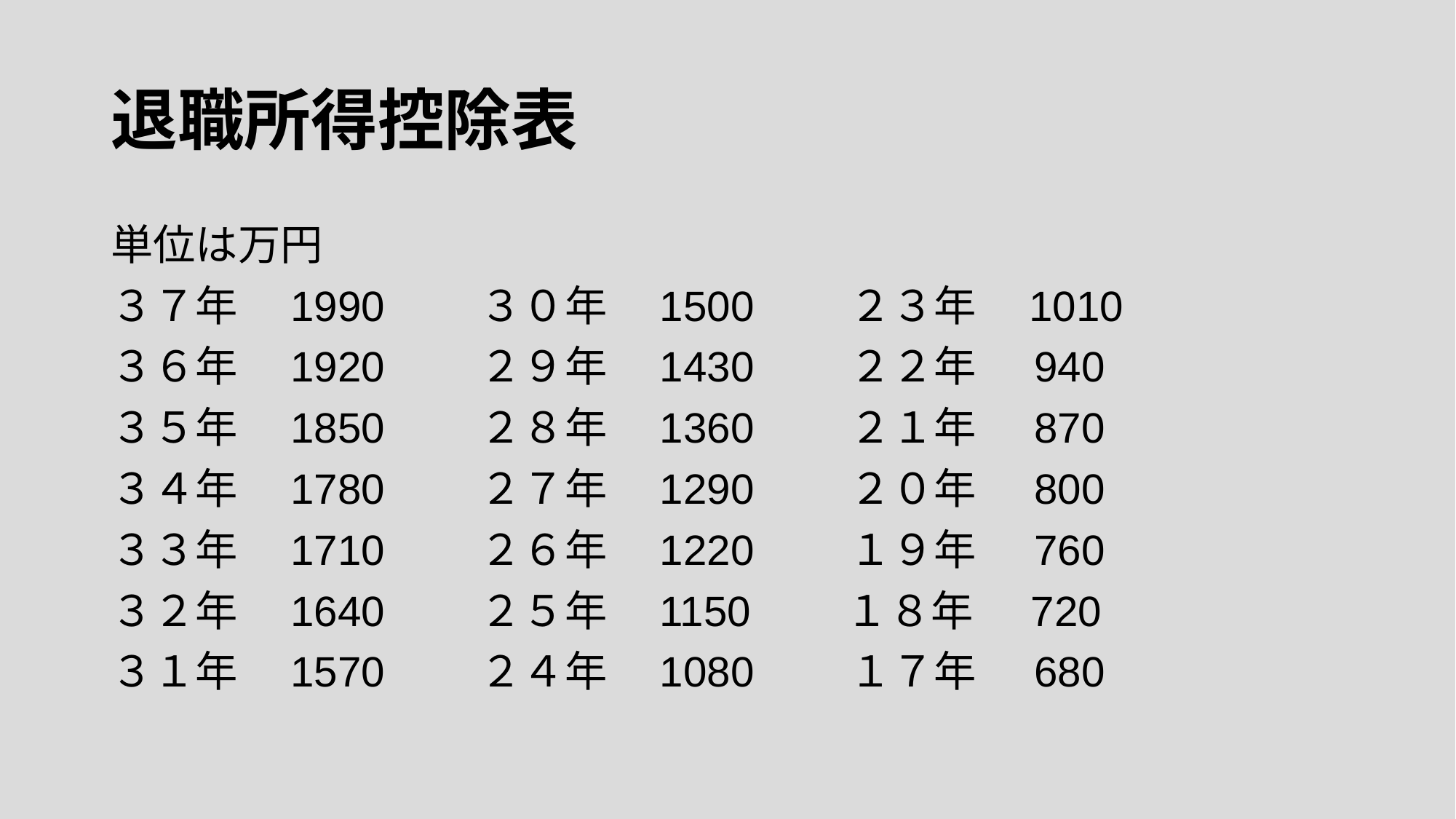

# 退職所得控除表
単位は万円
３７年　1990　　３０年　1500　　２３年　1010
３６年　1920　　２９年　1430　　２２年     940
３５年　1850　　２８年　1360　　２１年     870
３４年　1780　　２７年　1290　　２０年     800
３３年　1710　　２６年　1220　　１９年     760
３２年　1640　　２５年　1150　　１８年     720
３１年　1570　　２４年　1080　　１７年     680